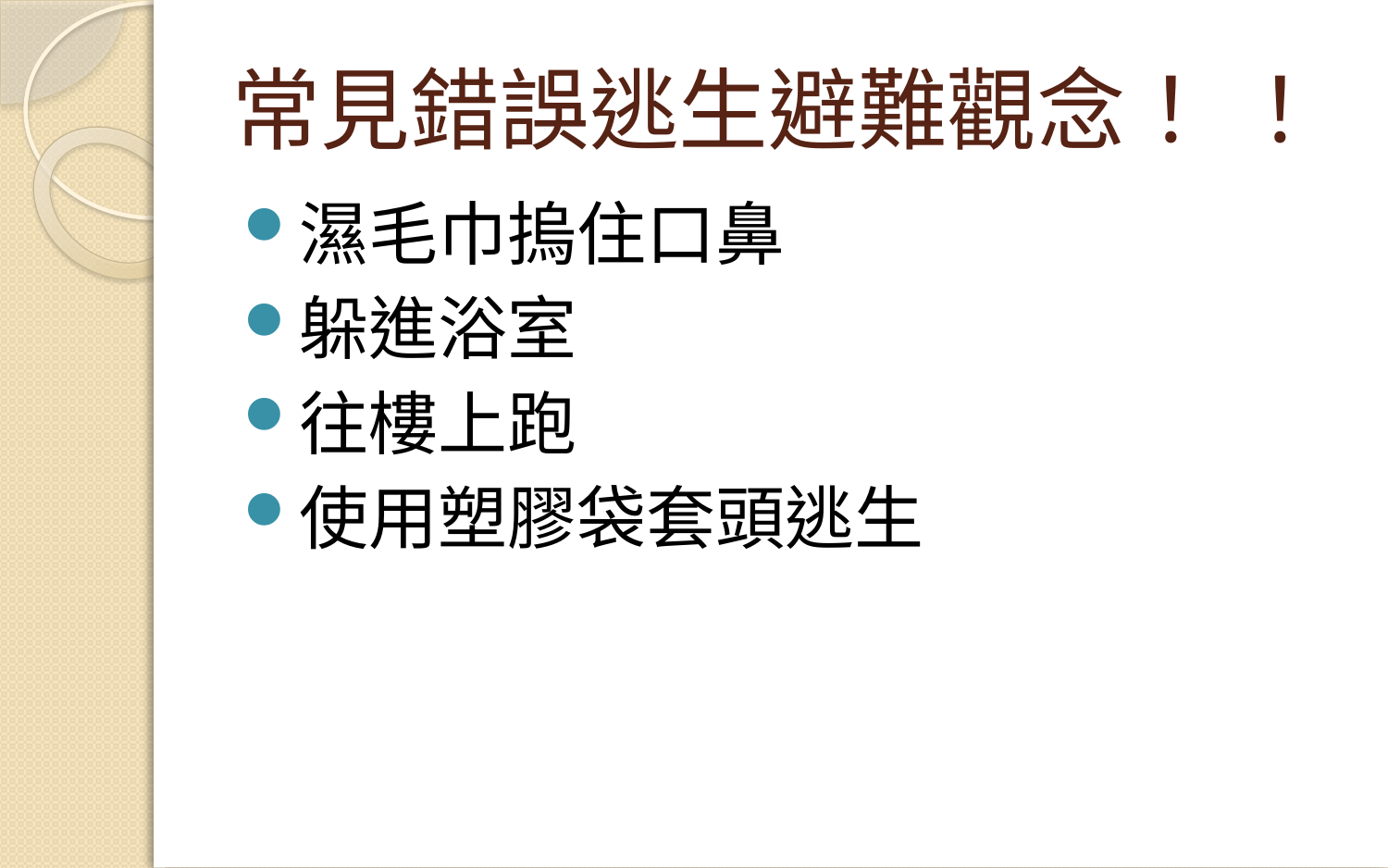

# 常見錯誤逃生避難觀念！ ！
濕毛巾摀住口鼻
躲進浴室
往樓上跑
使用塑膠袋套頭逃生